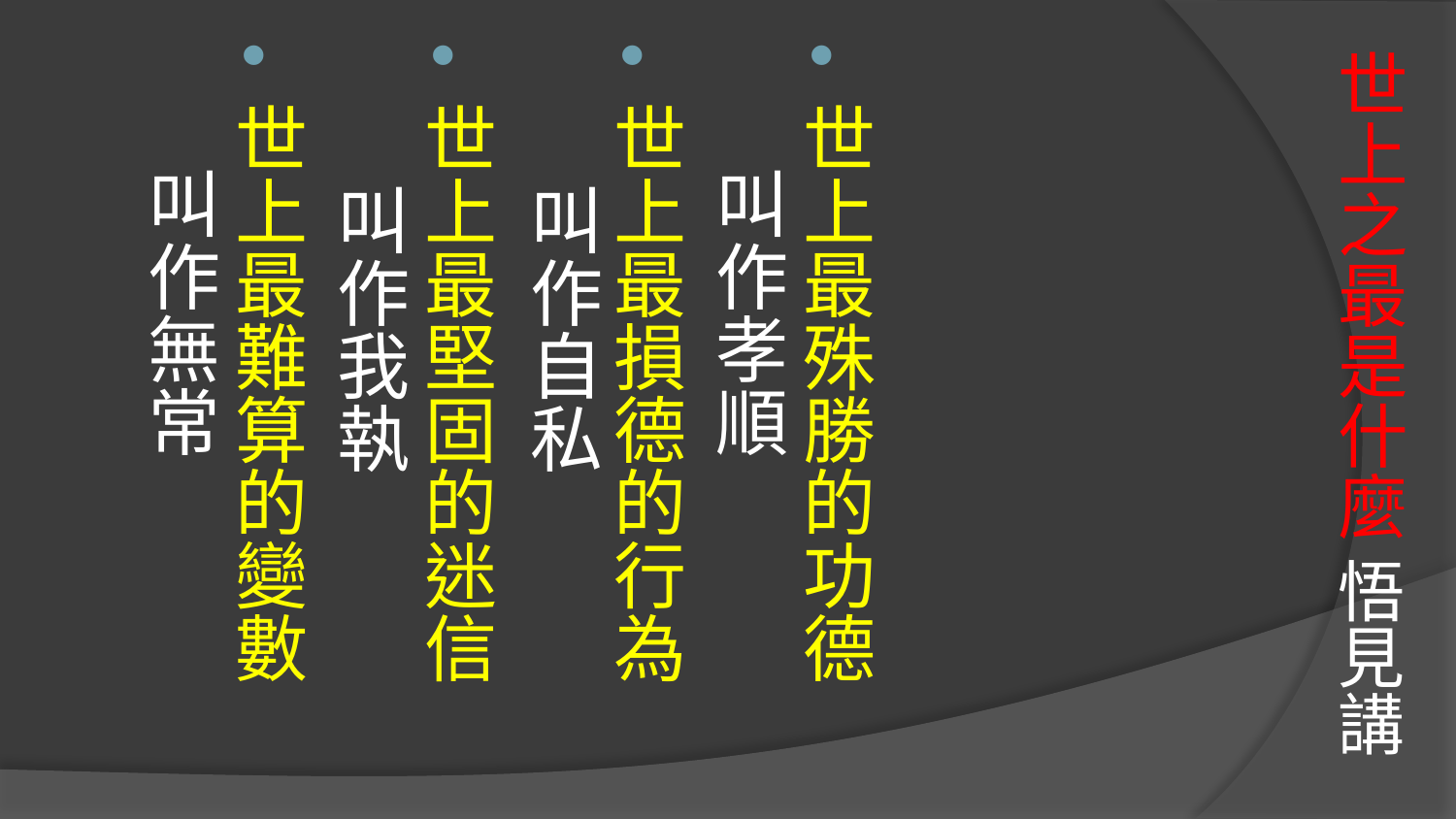

# 世上之最是什麼 悟見講
世上最殊勝的功德           叫作孝順
世上最損德的行為            叫作自私
世上最堅固的迷信            叫作我執
世上最難算的變數           叫作無常